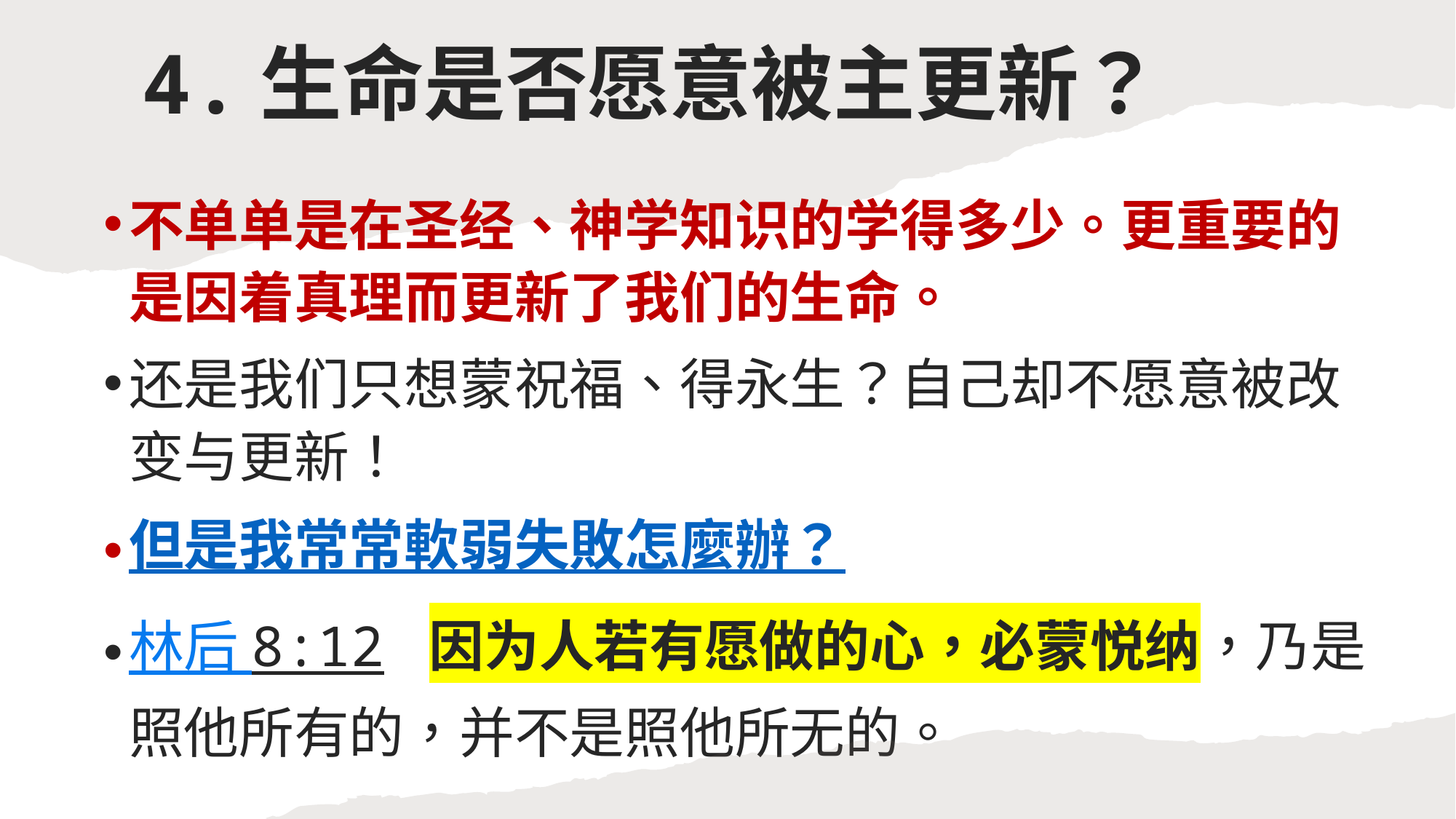

# 4.生命是否愿意被主更新？
不单单是在圣经、神学知识的学得多少。更重要的是因着真理而更新了我们的生命。
还是我们只想蒙祝福、得永生？自己却不愿意被改变与更新！
但是我常常軟弱失敗怎麼辦？
林后 8:12 因为人若有愿做的心，必蒙悦纳，乃是照他所有的，并不是照他所无的。